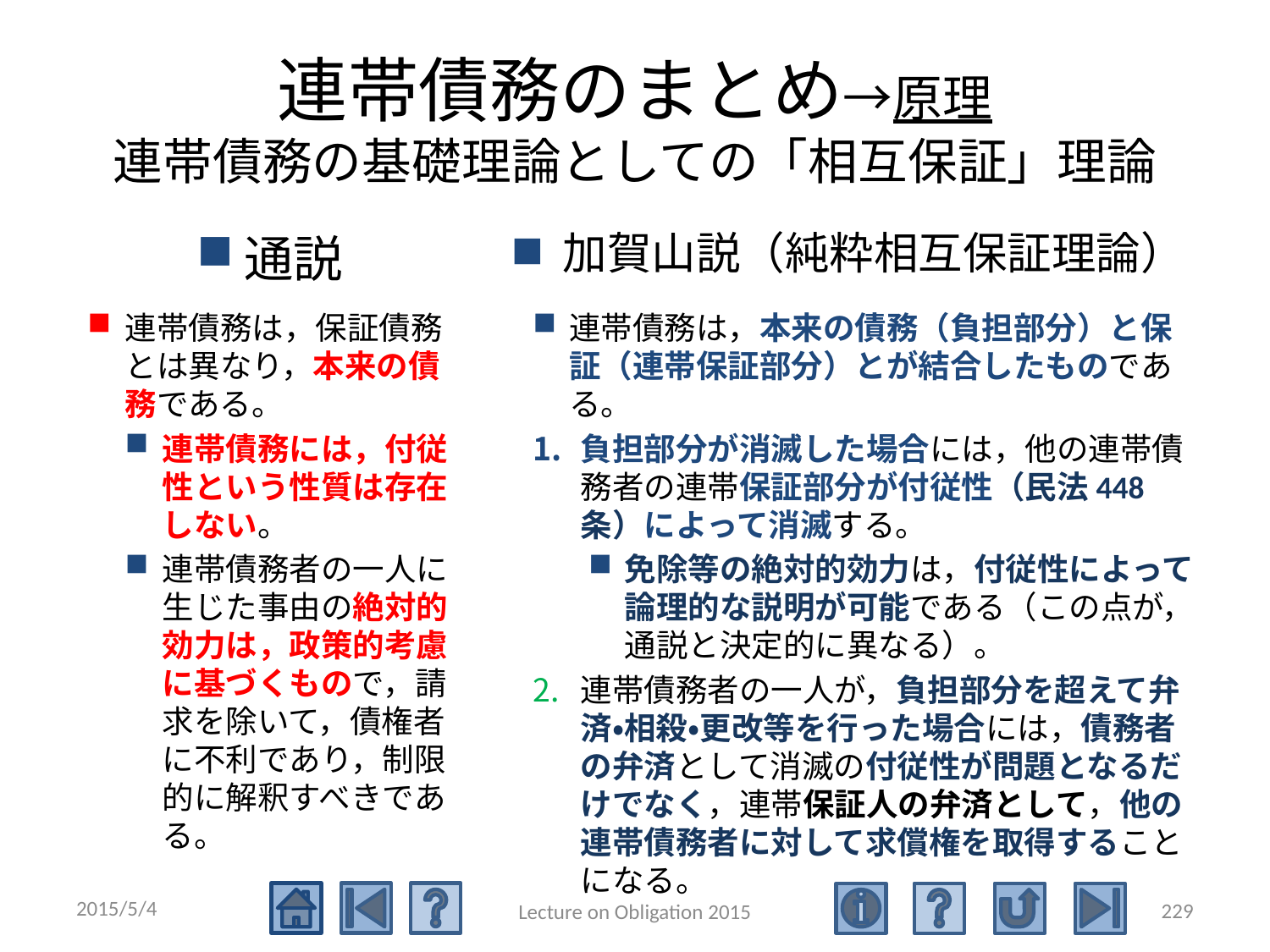

# 連帯債務のまとめ→原理 連帯債務の基礎理論としての「相互保証」理論
通説
加賀山説（純粋相互保証理論）
連帯債務は，保証債務とは異なり，本来の債務である。
連帯債務には，付従性という性質は存在しない。
連帯債務者の一人に生じた事由の絶対的効力は，政策的考慮に基づくもので，請求を除いて，債権者に不利であり，制限的に解釈すべきである。
連帯債務は，本来の債務（負担部分）と保証（連帯保証部分）とが結合したものである。
負担部分が消滅した場合には，他の連帯債務者の連帯保証部分が付従性（民法448条）によって消滅する。
免除等の絶対的効力は，付従性によって論理的な説明が可能である（この点が，通説と決定的に異なる）。
連帯債務者の一人が，負担部分を超えて弁済・相殺・更改等を行った場合には，債務者の弁済として消滅の付従性が問題となるだけでなく，連帯保証人の弁済として，他の連帯債務者に対して求償権を取得することになる。
2015/5/4
229
Lecture on Obligation 2015